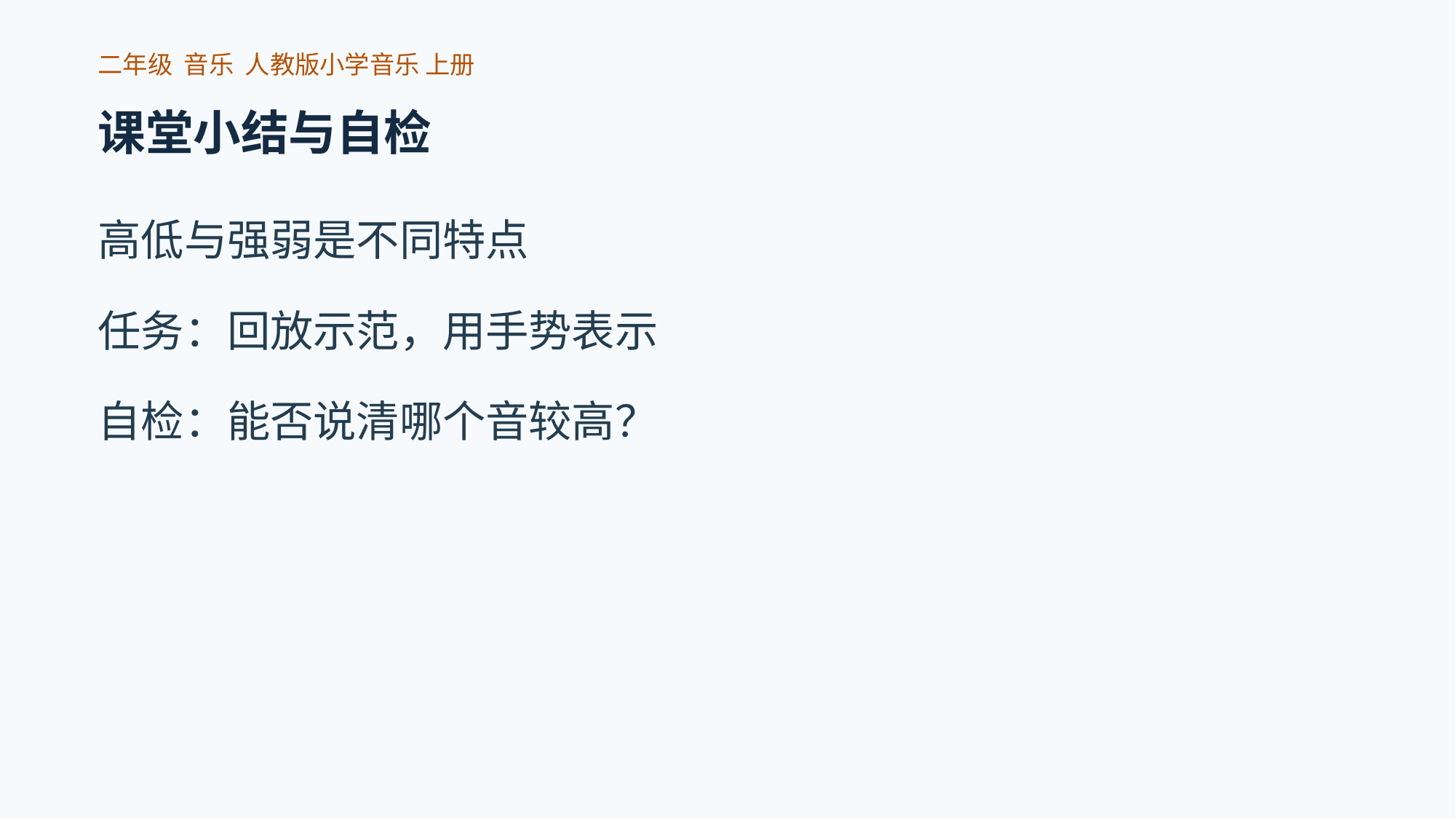

二年级  音乐  人教版小学音乐 上册
课堂小结与自检
高低与强弱是不同特点
任务：回放示范，用手势表示
自检：能否说清哪个音较高？